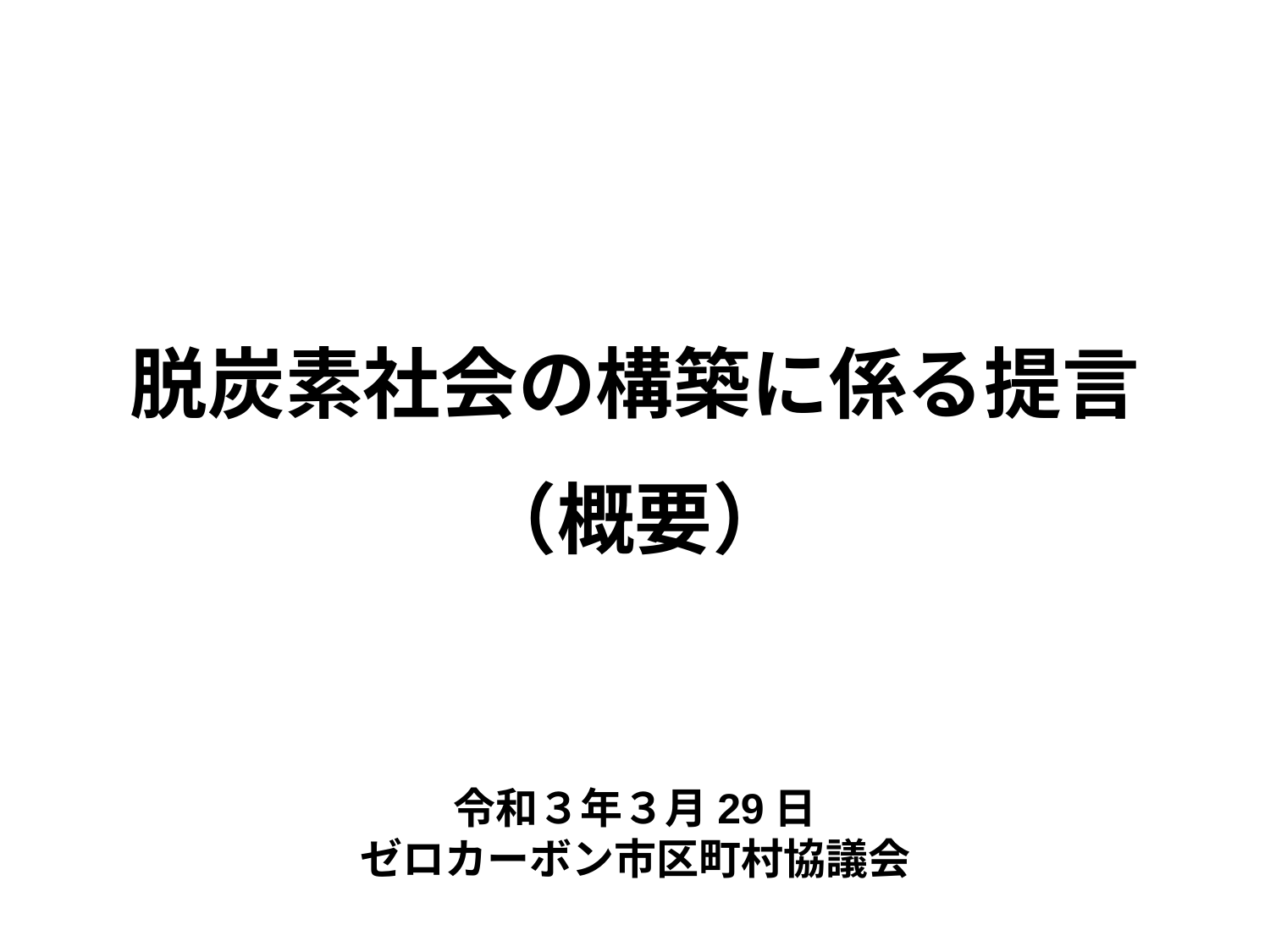

脱炭素社会の構築に係る提言

（概要）
令和３年３月29日
ゼロカーボン市区町村協議会